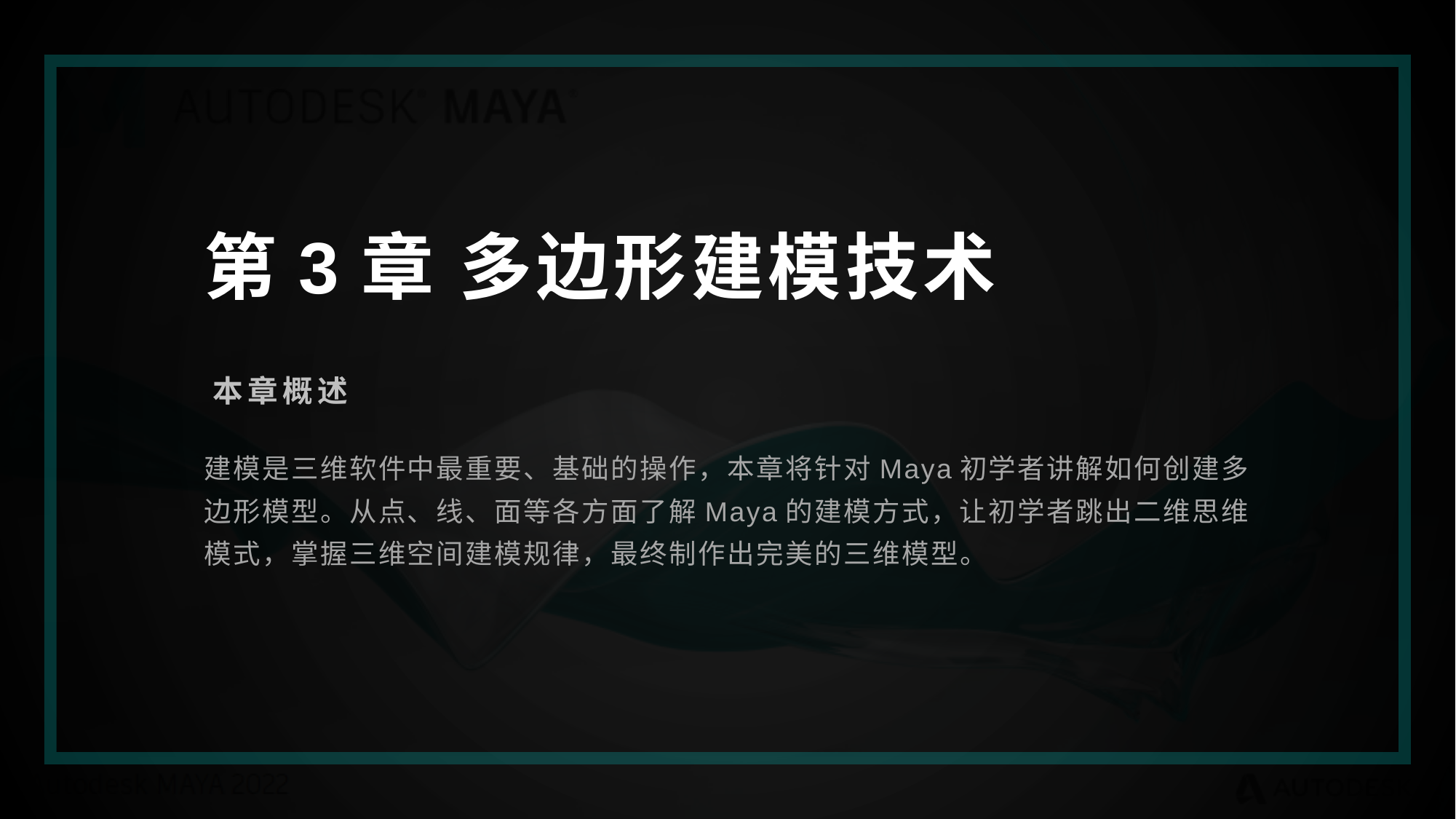

第3章 多边形建模技术
建模是三维软件中最重要、基础的操作，本章将针对Maya初学者讲解如何创建多边形模型。从点、线、面等各方面了解Maya的建模方式，让初学者跳出二维思维模式，掌握三维空间建模规律，最终制作出完美的三维模型。